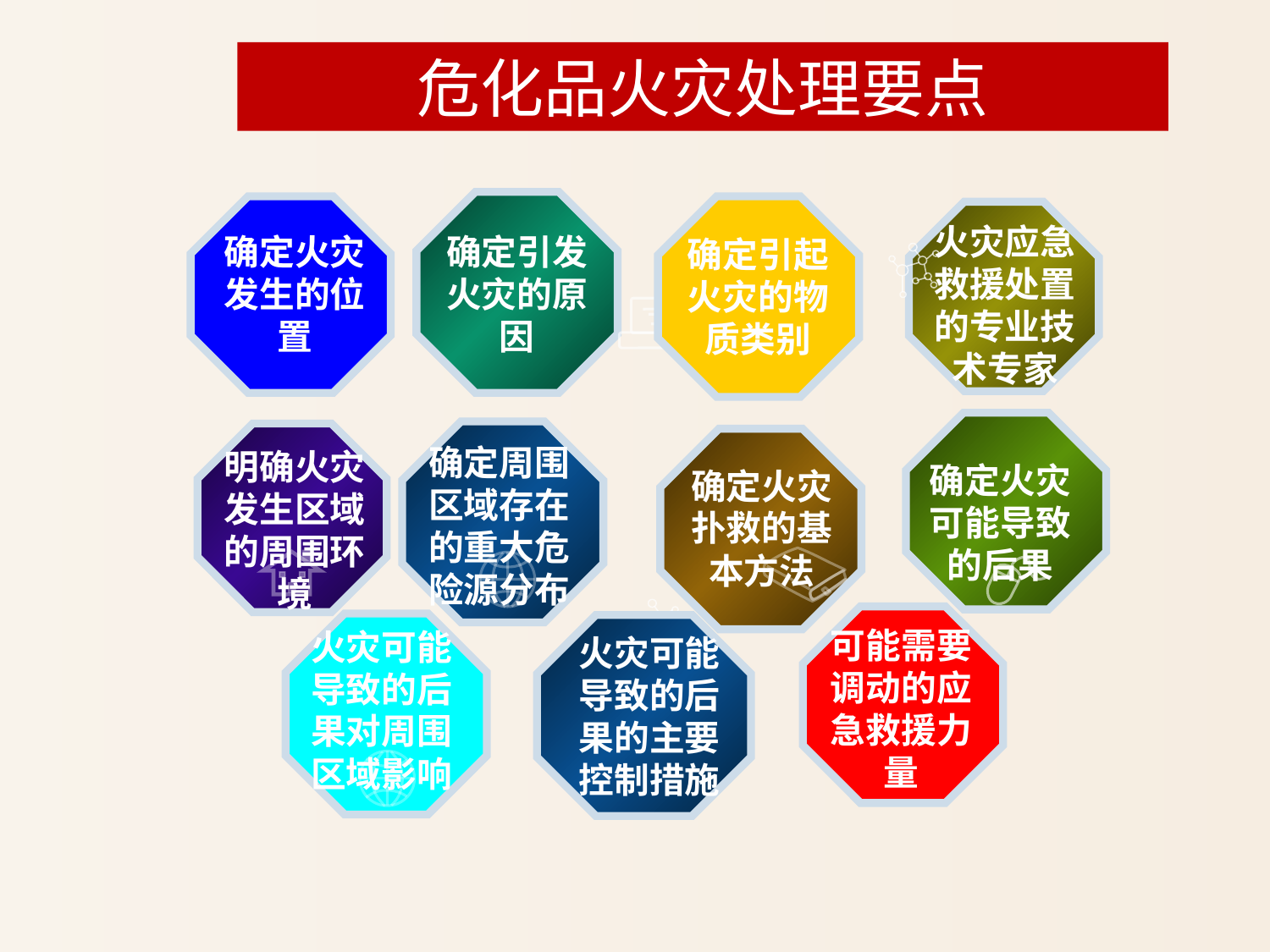

危化品火灾处理要点

火灾应急救援处置的专业技术专家
确定引发火灾的原因
确定火灾发生的位置
确定引起火灾的物质类别

确定周围区域存在的重大危险源分布
明确火灾发生区域的周围环境
确定火灾可能导致的后果
确定火灾扑救的基本方法

火灾可能
导致的后
果的主要
控制措施
可能需要调动的应急救援力量
火灾可能导致的后果对周围区域影响